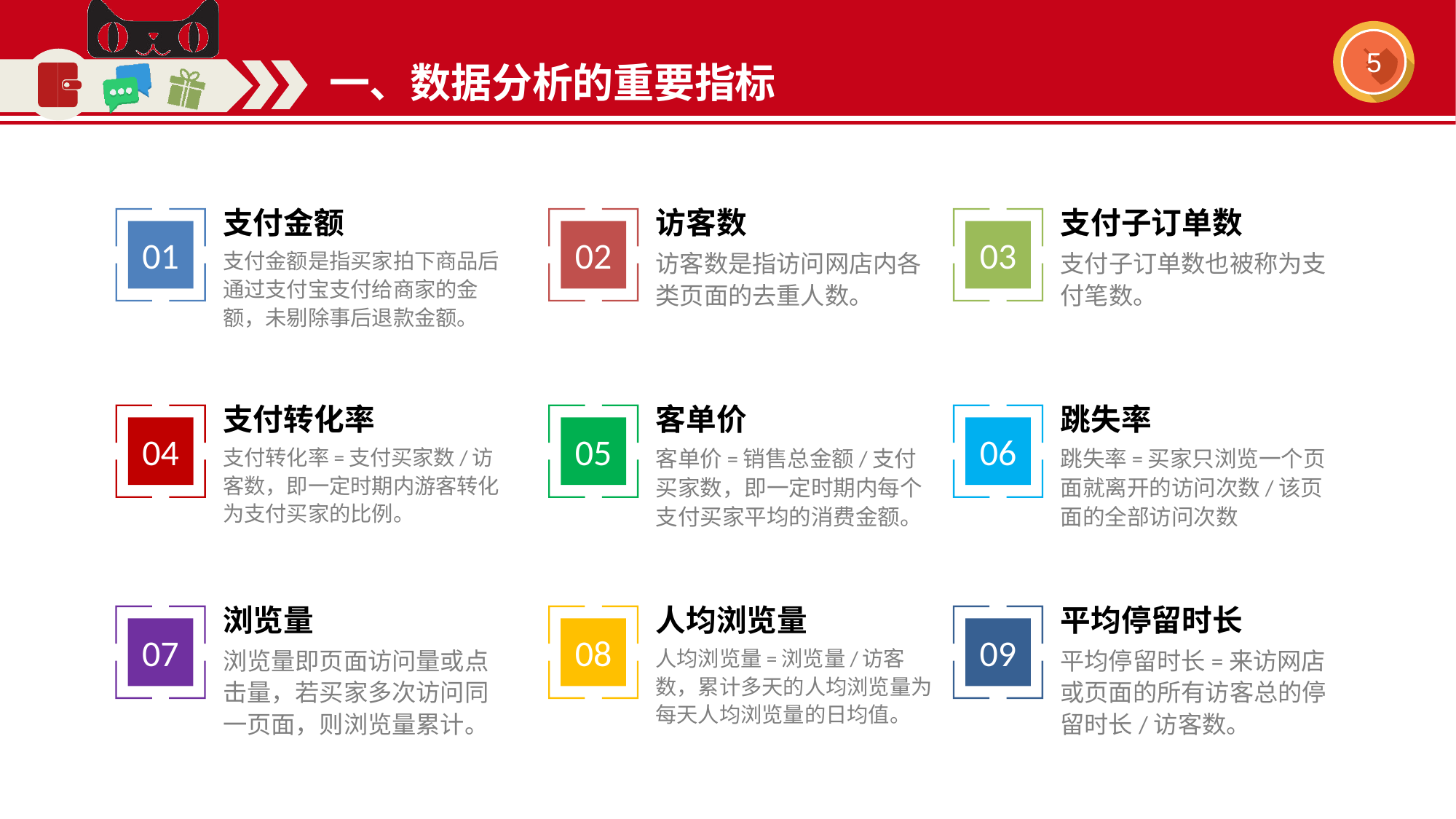

一、数据分析的重要指标
支付金额
访客数
支付子订单数

01
02
03
支付金额是指买家拍下商品后通过支付宝支付给商家的金额，未剔除事后退款金额。
访客数是指访问网店内各类页面的去重人数。
支付子订单数也被称为支付笔数。
支付转化率
客单价
跳失率

04
05
06
支付转化率=支付买家数/访客数，即一定时期内游客转化为支付买家的比例。
客单价=销售总金额/支付买家数，即一定时期内每个支付买家平均的消费金额。
跳失率=买家只浏览一个页面就离开的访问次数/该页面的全部访问次数
浏览量
人均浏览量
平均停留时长

07
08
09
浏览量即页面访问量或点击量，若买家多次访问同一页面，则浏览量累计。
人均浏览量=浏览量/访客数，累计多天的人均浏览量为每天人均浏览量的日均值。
平均停留时长=来访网店或页面的所有访客总的停留时长/访客数。